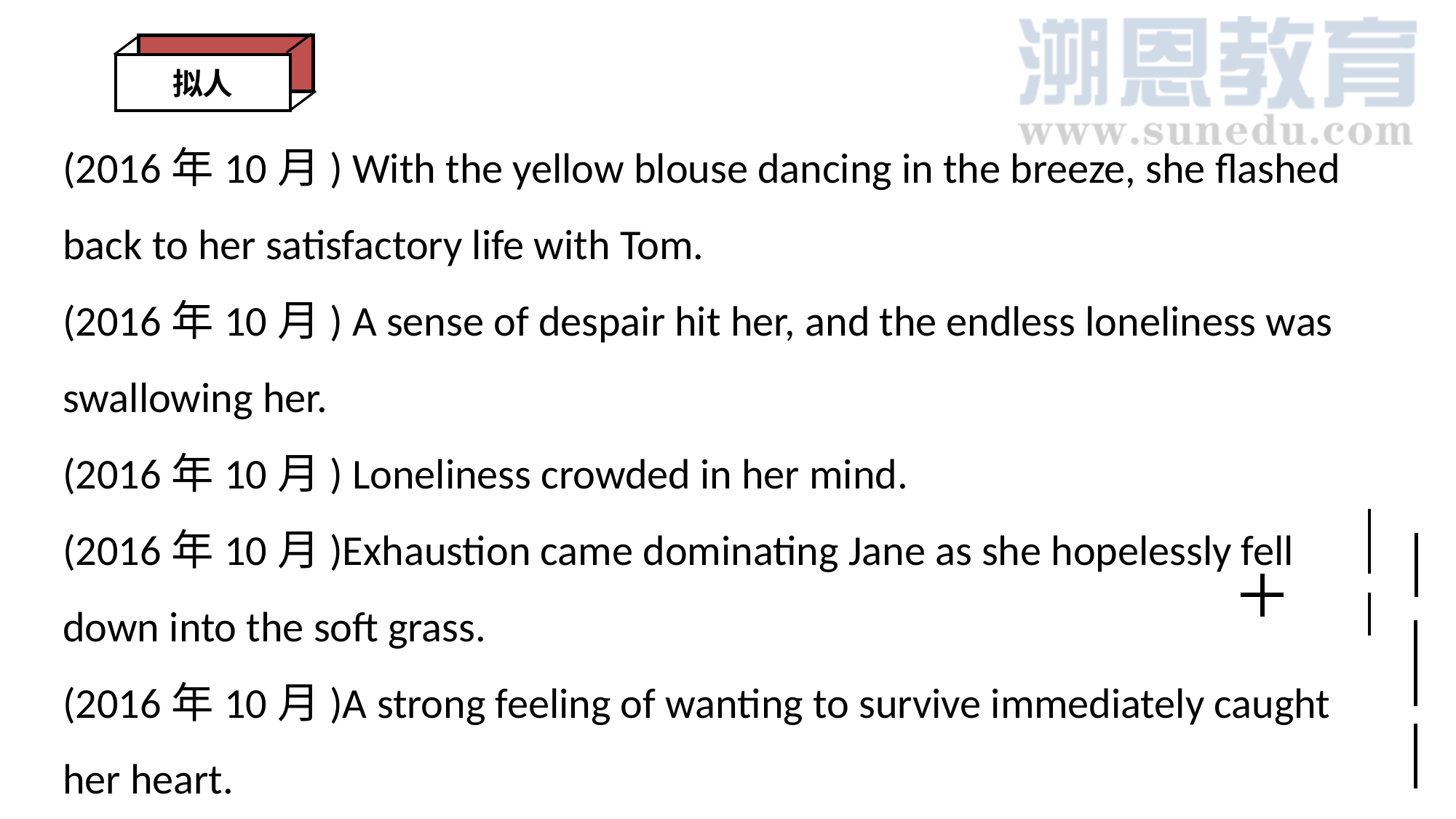

拟人
(2016年10月) With the yellow blouse dancing in the breeze, she flashed back to her satisfactory life with Tom.
(2016年10月) A sense of despair hit her, and the endless loneliness was swallowing her.
(2016年10月) Loneliness crowded in her mind.
(2016年10月)Exhaustion came dominating Jane as she hopelessly fell down into the soft grass.
(2016年10月)A strong feeling of wanting to survive immediately caught her heart.